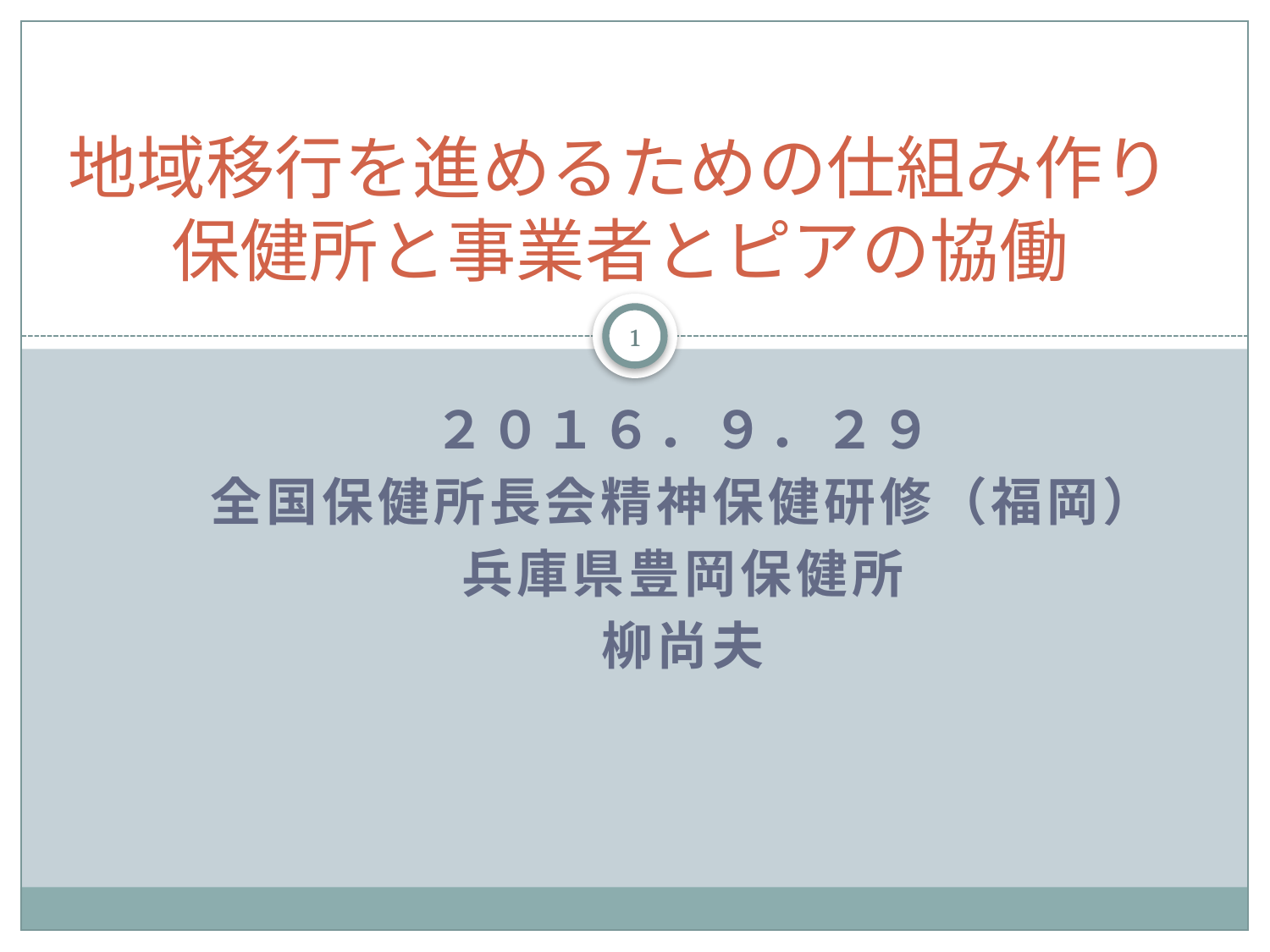

# 地域移行を進めるための仕組み作り 保健所と事業者とピアの協働
1
２０１６．９．２９
全国保健所長会精神保健研修（福岡）
兵庫県豊岡保健所
柳尚夫